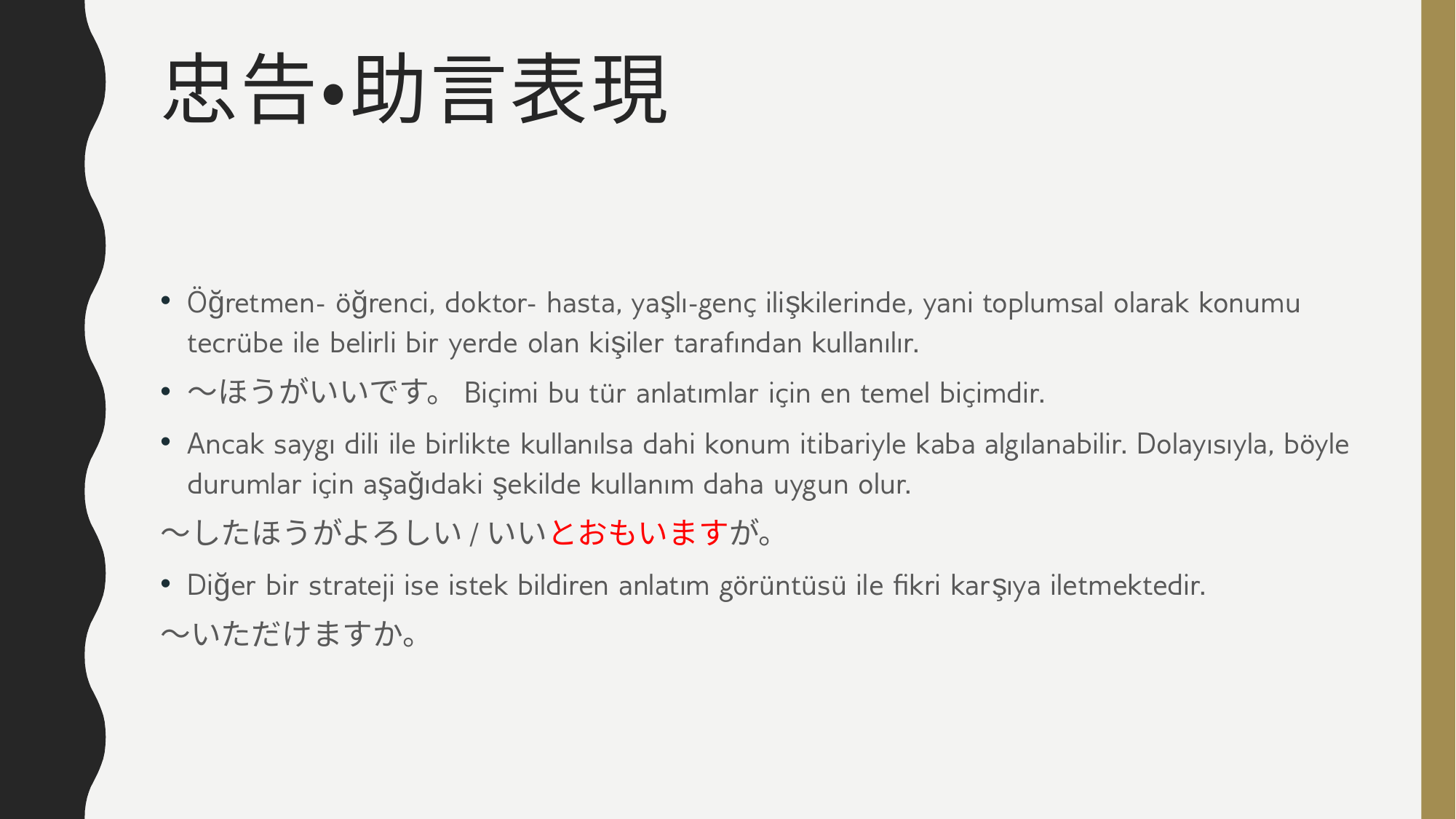

# 忠告・助言表現
Öğretmen- öğrenci, doktor- hasta, yaşlı-genç ilişkilerinde, yani toplumsal olarak konumu tecrübe ile belirli bir yerde olan kişiler tarafından kullanılır.
～ほうがいいです。Biçimi bu tür anlatımlar için en temel biçimdir.
Ancak saygı dili ile birlikte kullanılsa dahi konum itibariyle kaba algılanabilir. Dolayısıyla, böyle durumlar için aşağıdaki şekilde kullanım daha uygun olur.
～したほうがよろしい/いいとおもいますが。
Diğer bir strateji ise istek bildiren anlatım görüntüsü ile fikri karşıya iletmektedir.
～いただけますか。